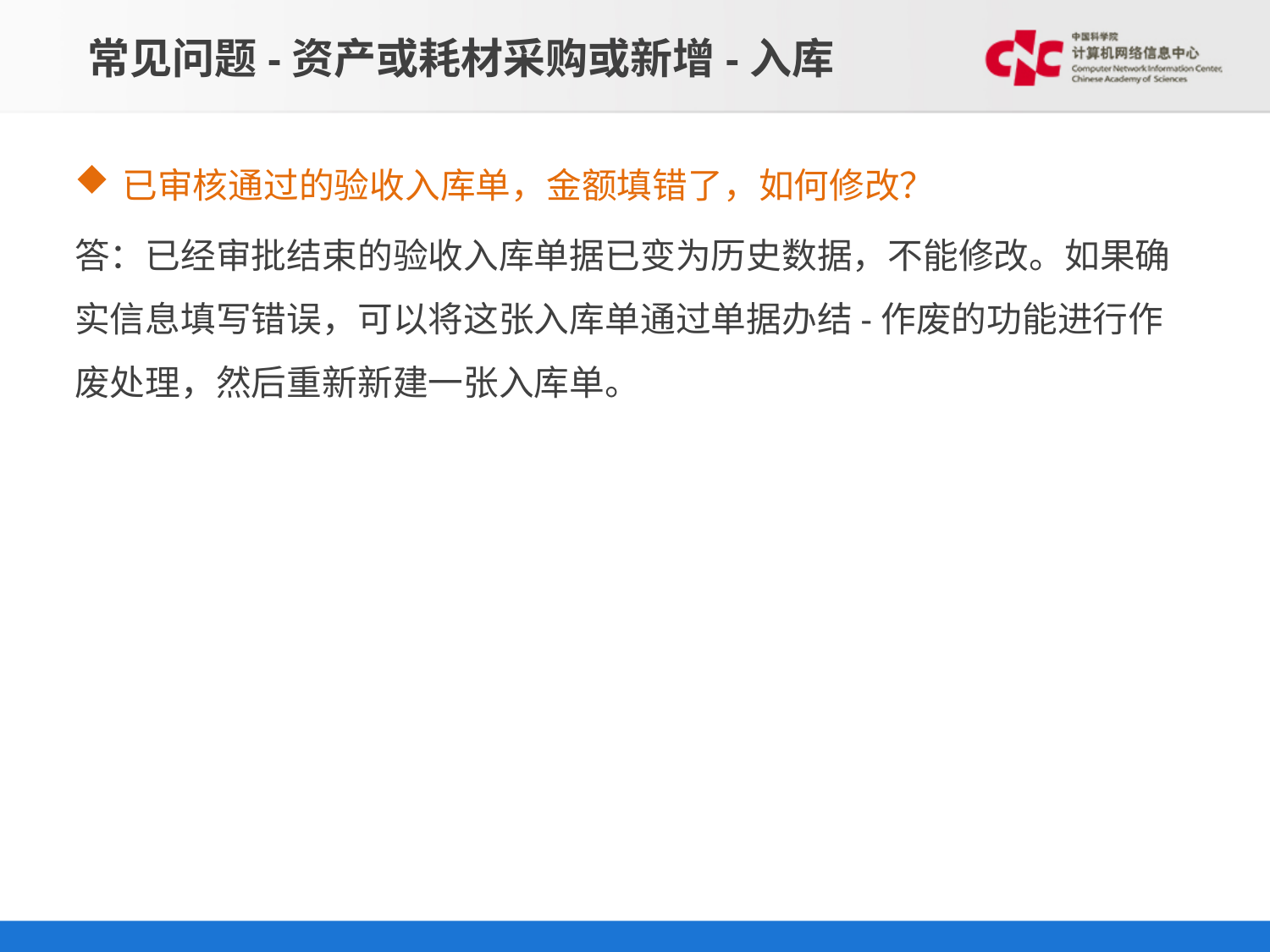

# 常见问题-资产或耗材采购或新增-入库
已审核通过的验收入库单，金额填错了，如何修改？
答：已经审批结束的验收入库单据已变为历史数据，不能修改。如果确实信息填写错误，可以将这张入库单通过单据办结-作废的功能进行作废处理，然后重新新建一张入库单。